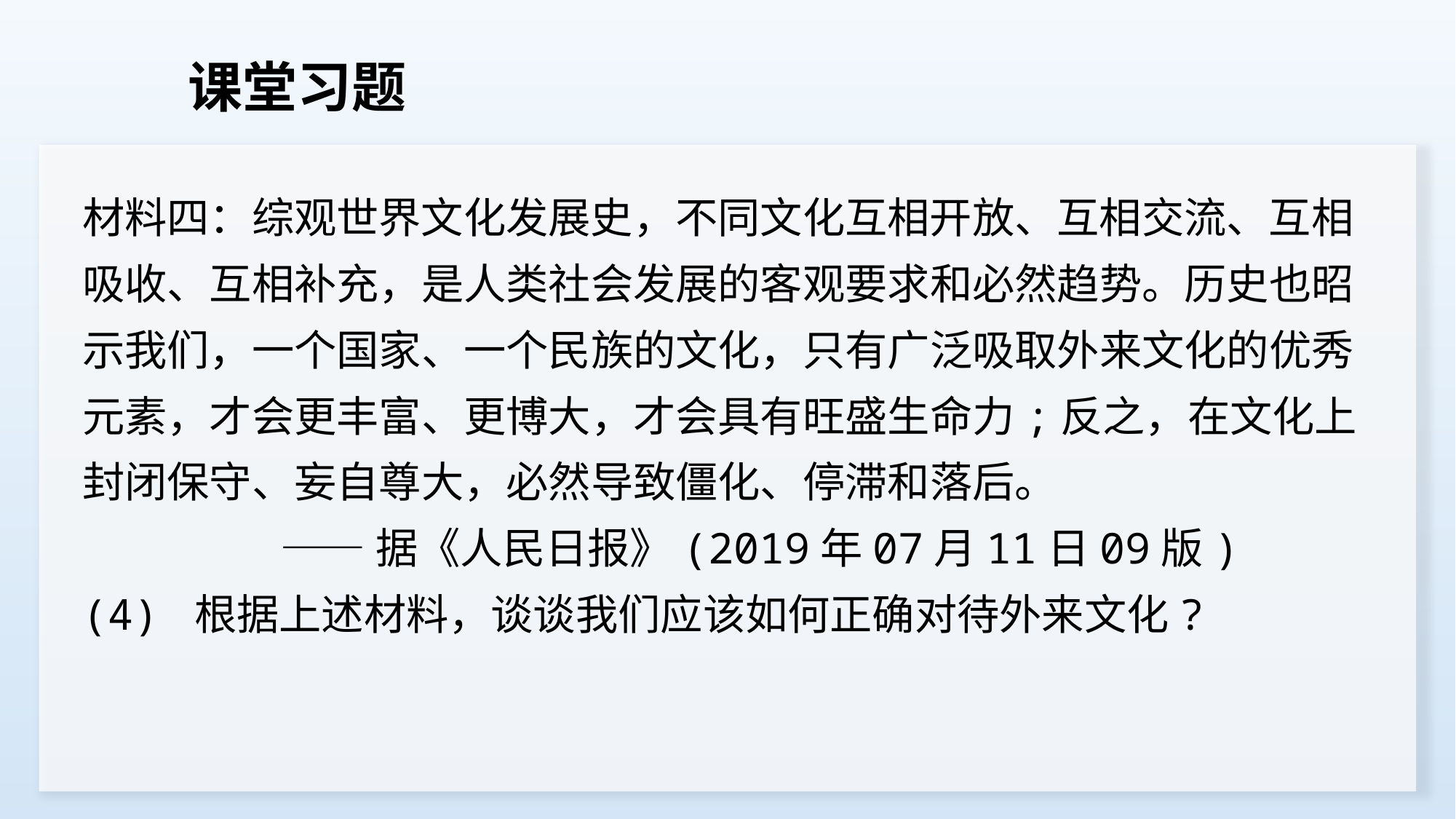

课堂习题

材料四：综观世界文化发展史，不同文化互相开放、互相交流、互相吸收、互相补充，是人类社会发展的客观要求和必然趋势。历史也昭示我们，一个国家、一个民族的文化，只有广泛吸取外来文化的优秀元素，才会更丰富、更博大，才会具有旺盛生命力;反之，在文化上封闭保守、妄自尊大，必然导致僵化、停滞和落后。
                     ——据《人民日报》(2019年07月11日09版)
(4) 根据上述材料，谈谈我们应该如何正确对待外来文化?